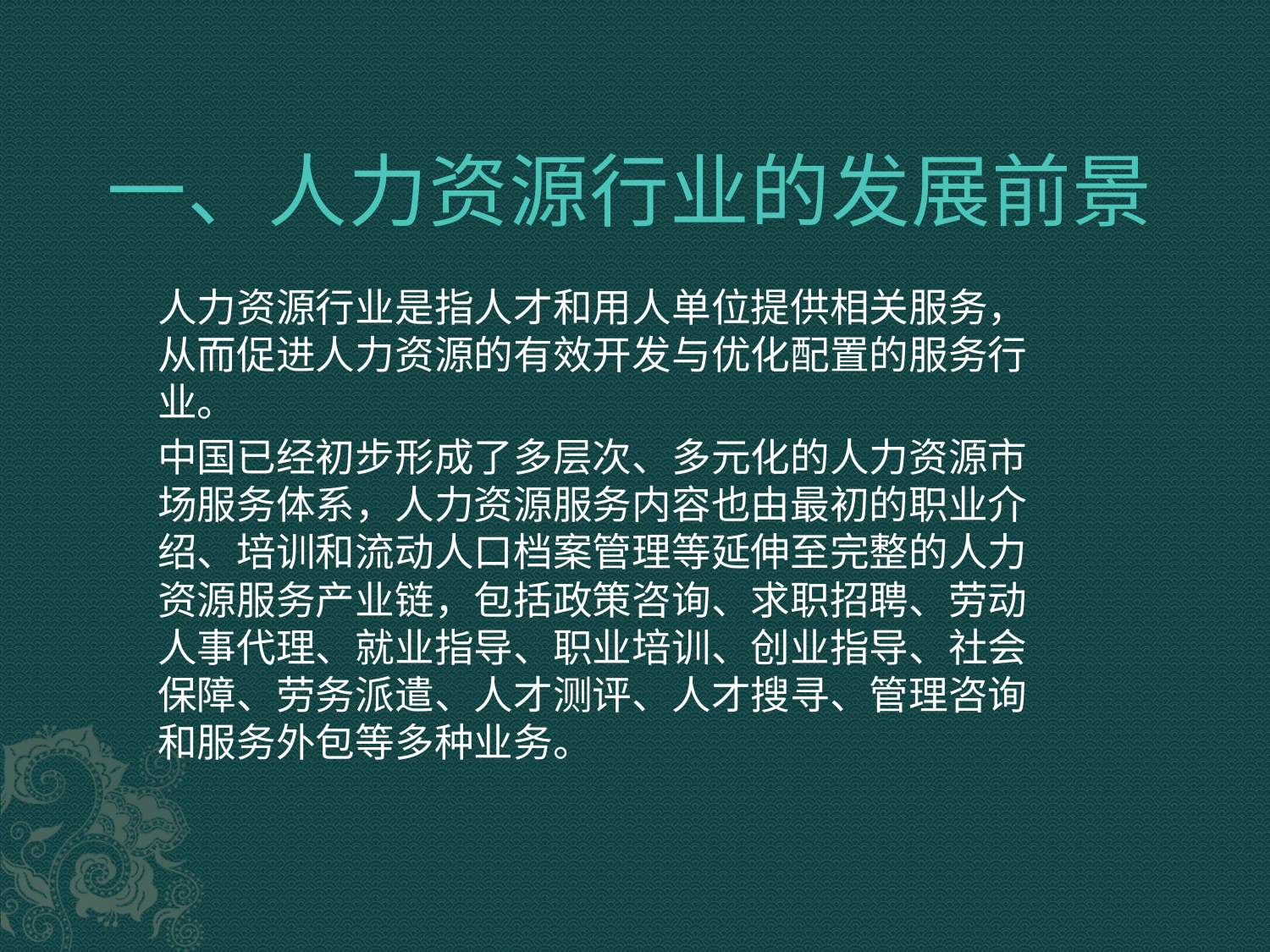

# 一、人力资源行业的发展前景
人力资源行业是指人才和用人单位提供相关服务，从而促进人力资源的有效开发与优化配置的服务行业。
中国已经初步形成了多层次、多元化的人力资源市场服务体系，人力资源服务内容也由最初的职业介绍、培训和流动人口档案管理等延伸至完整的人力资源服务产业链，包括政策咨询、求职招聘、劳动人事代理、就业指导、职业培训、创业指导、社会保障、劳务派遣、人才测评、人才搜寻、管理咨询和服务外包等多种业务。